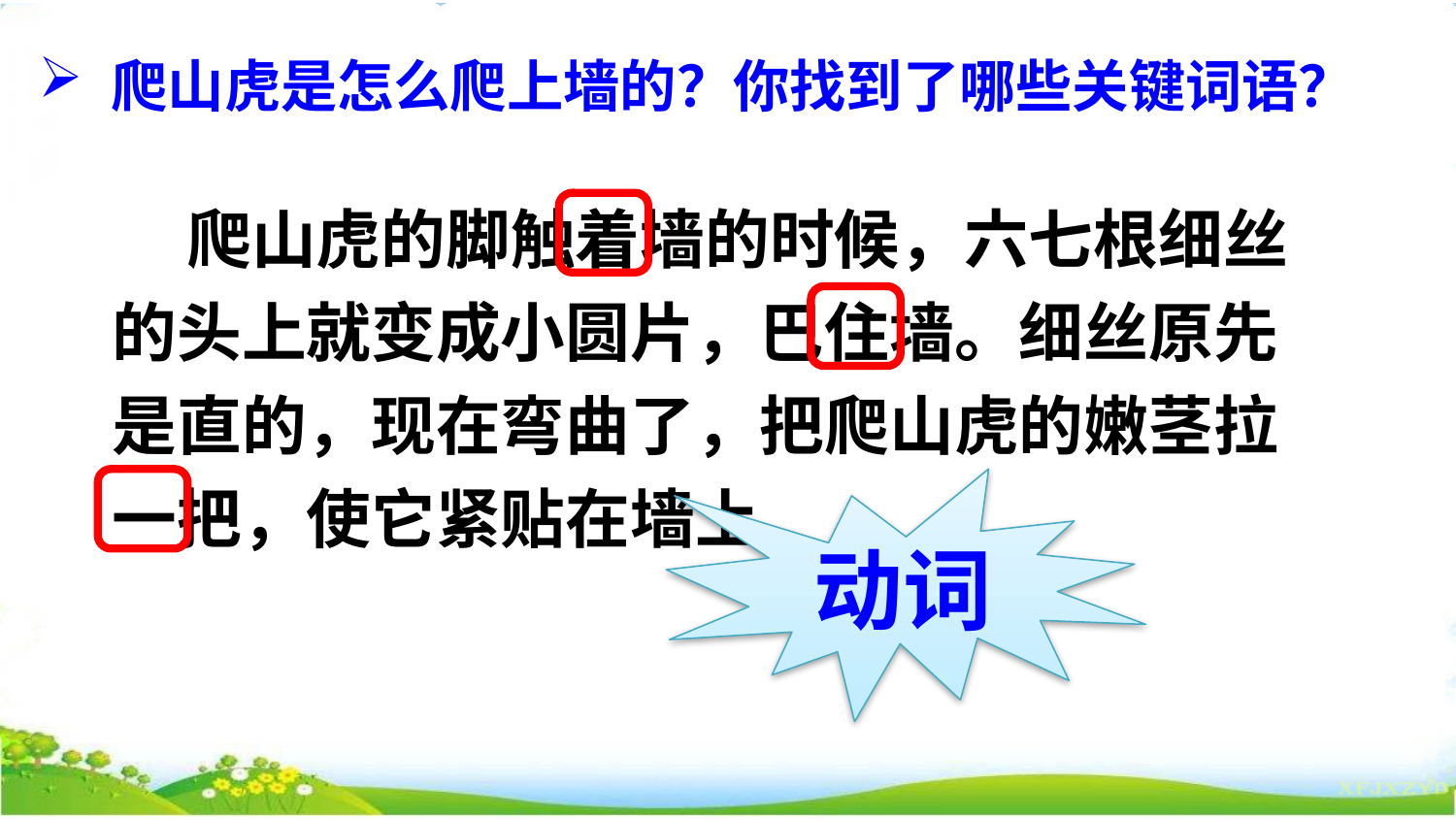

爬山虎是怎么爬上墙的？你找到了哪些关键词语？
    爬山虎的脚触着墙的时候，六七根细丝的头上就变成小圆片，巴住墙。细丝原先是直的，现在弯曲了，把爬山虎的嫩茎拉一把，使它紧贴在墙上。

动词